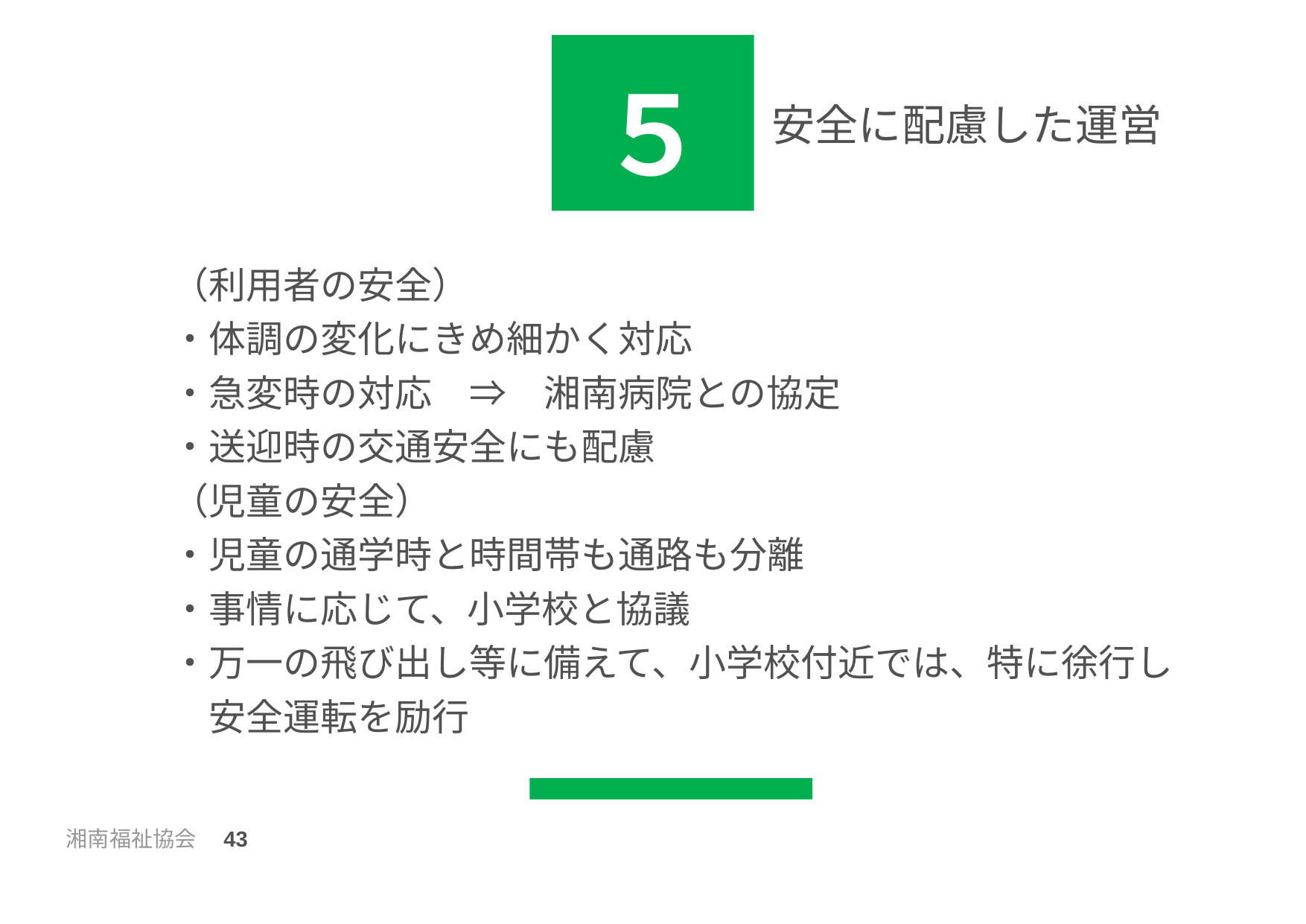

５
安全に配慮した運営

（利用者の安全）
・体調の変化にきめ細かく対応
・急変時の対応　⇒　湘南病院との協定
・送迎時の交通安全にも配慮
（児童の安全）
・児童の通学時と時間帯も通路も分離
・事情に応じて、小学校と協議
・万一の飛び出し等に備えて、小学校付近では、特に徐行し
　安全運転を励行

湘南福祉協会　43